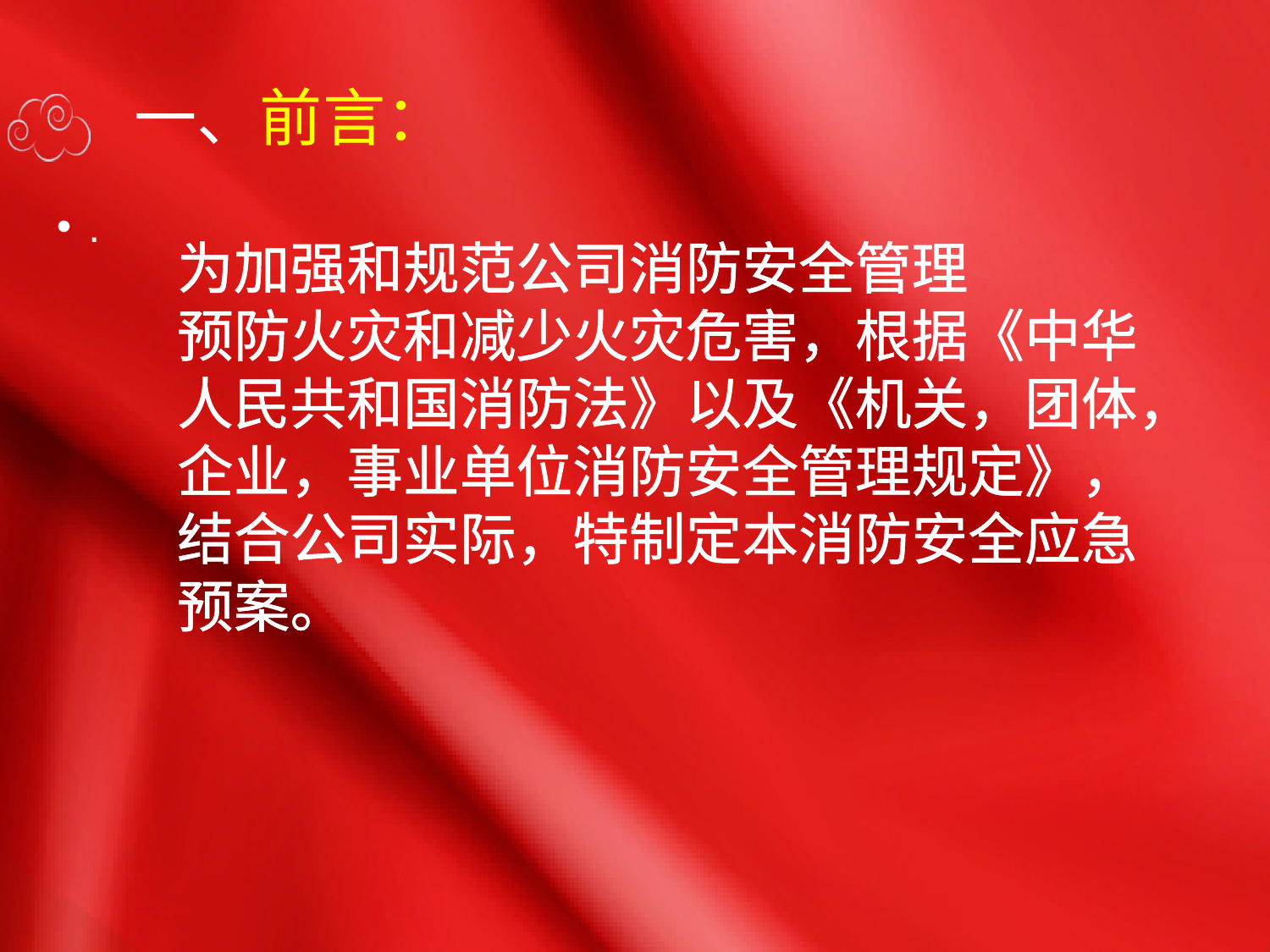

# 一、前言：
.

为加强和规范公司消防安全管理
预防火灾和减少火灾危害，根据《中华人民共和国消防法》以及《机关，团体，企业，事业单位消防安全管理规定》，结合公司实际，特制定本消防安全应急预案。